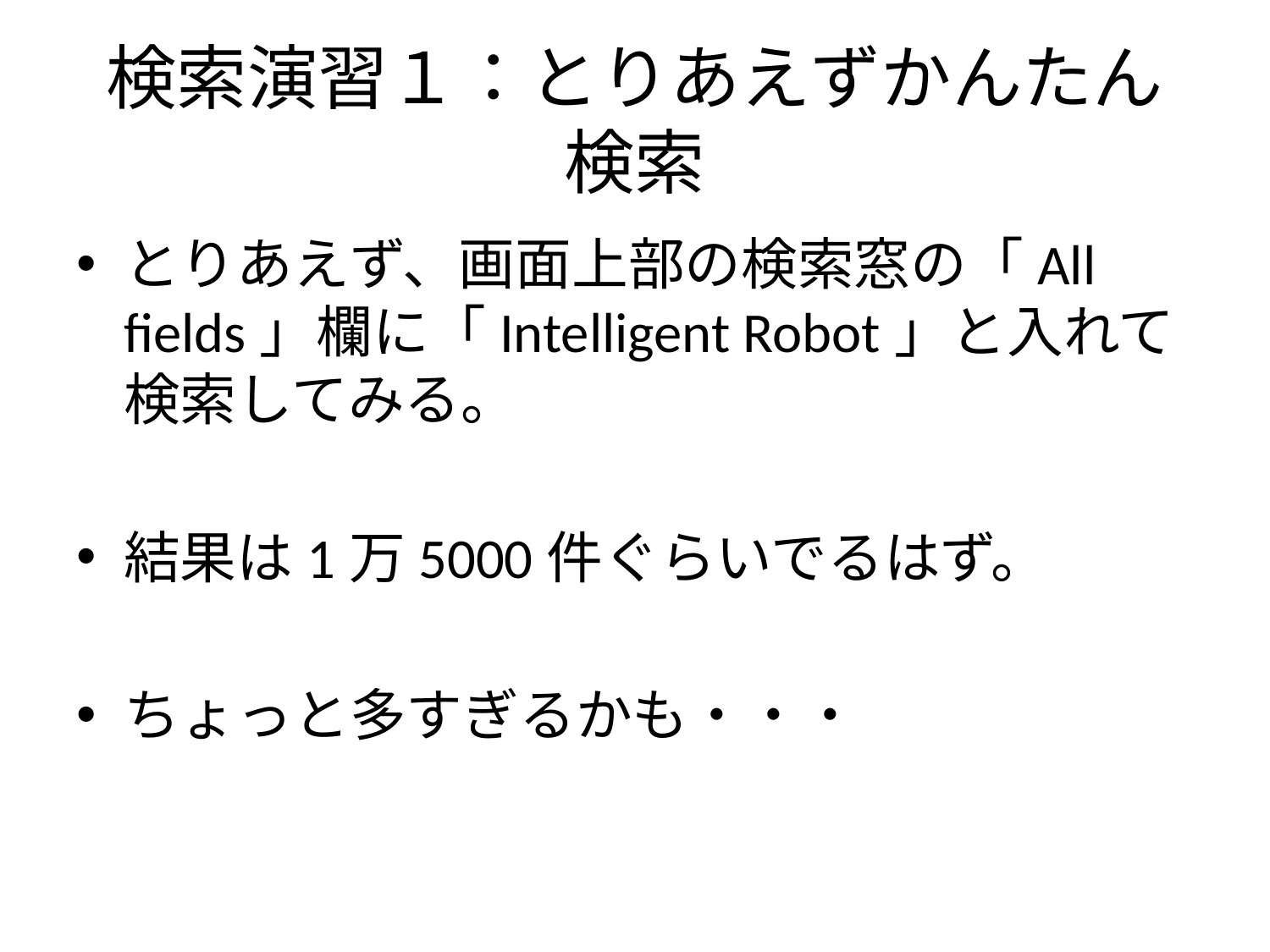

# 検索演習１：とりあえずかんたん検索
とりあえず、画面上部の検索窓の「All fields」欄に「Intelligent Robot」と入れて検索してみる。

結果は1万5000件ぐらいでるはず。

ちょっと多すぎるかも・・・